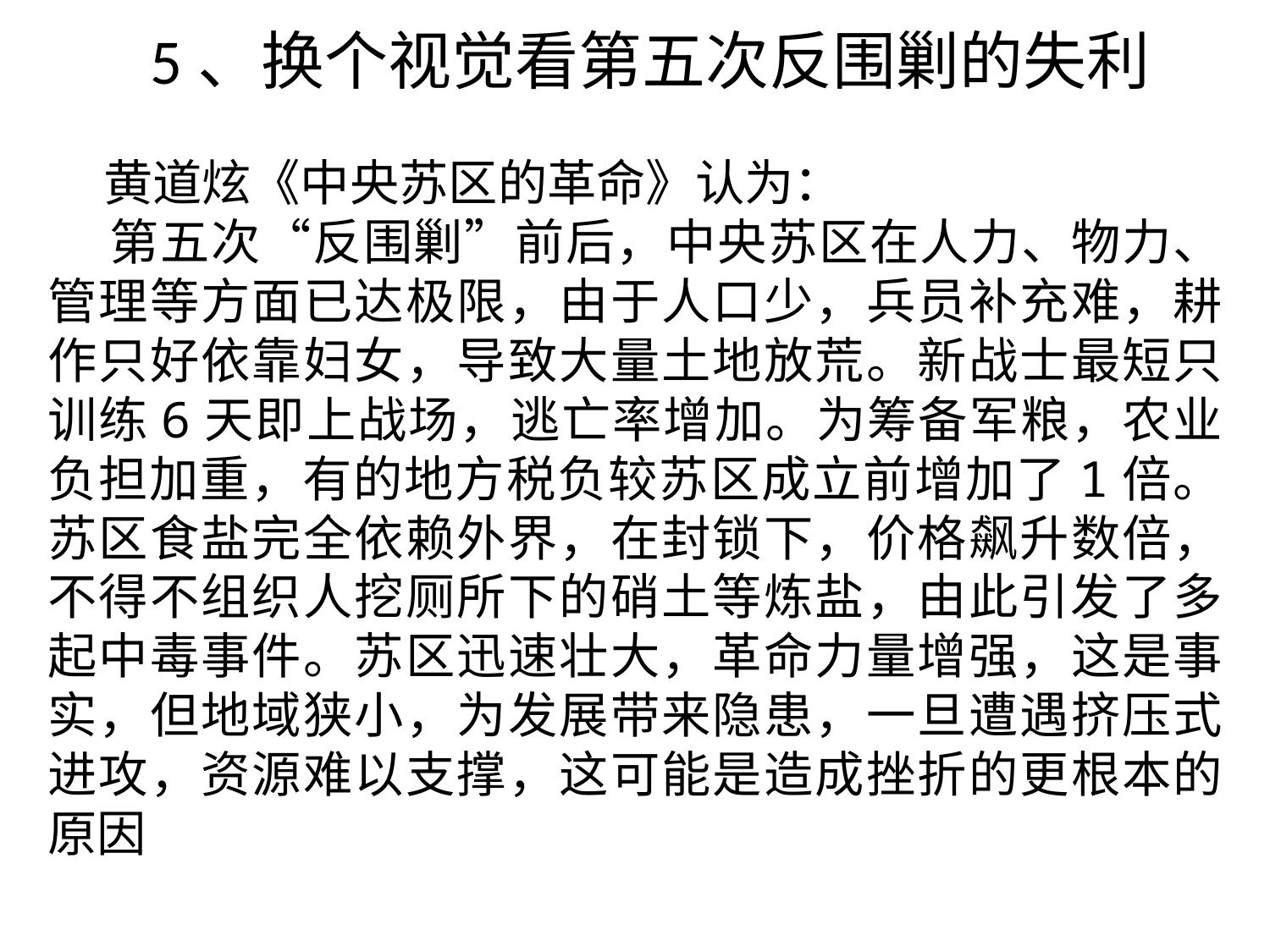

5、换个视觉看第五次反围剿的失利
    黄道炫《中央苏区的革命》认为：
    第五次“反围剿”前后，中央苏区在人力、物力、管理等方面已达极限，由于人口少，兵员补充难，耕作只好依靠妇女，导致大量土地放荒。新战士最短只训练6天即上战场，逃亡率增加。为筹备军粮，农业负担加重，有的地方税负较苏区成立前增加了1倍。苏区食盐完全依赖外界，在封锁下，价格飙升数倍，不得不组织人挖厕所下的硝土等炼盐，由此引发了多起中毒事件。苏区迅速壮大，革命力量增强，这是事实，但地域狭小，为发展带来隐患，一旦遭遇挤压式进攻，资源难以支撑，这可能是造成挫折的更根本的原因。